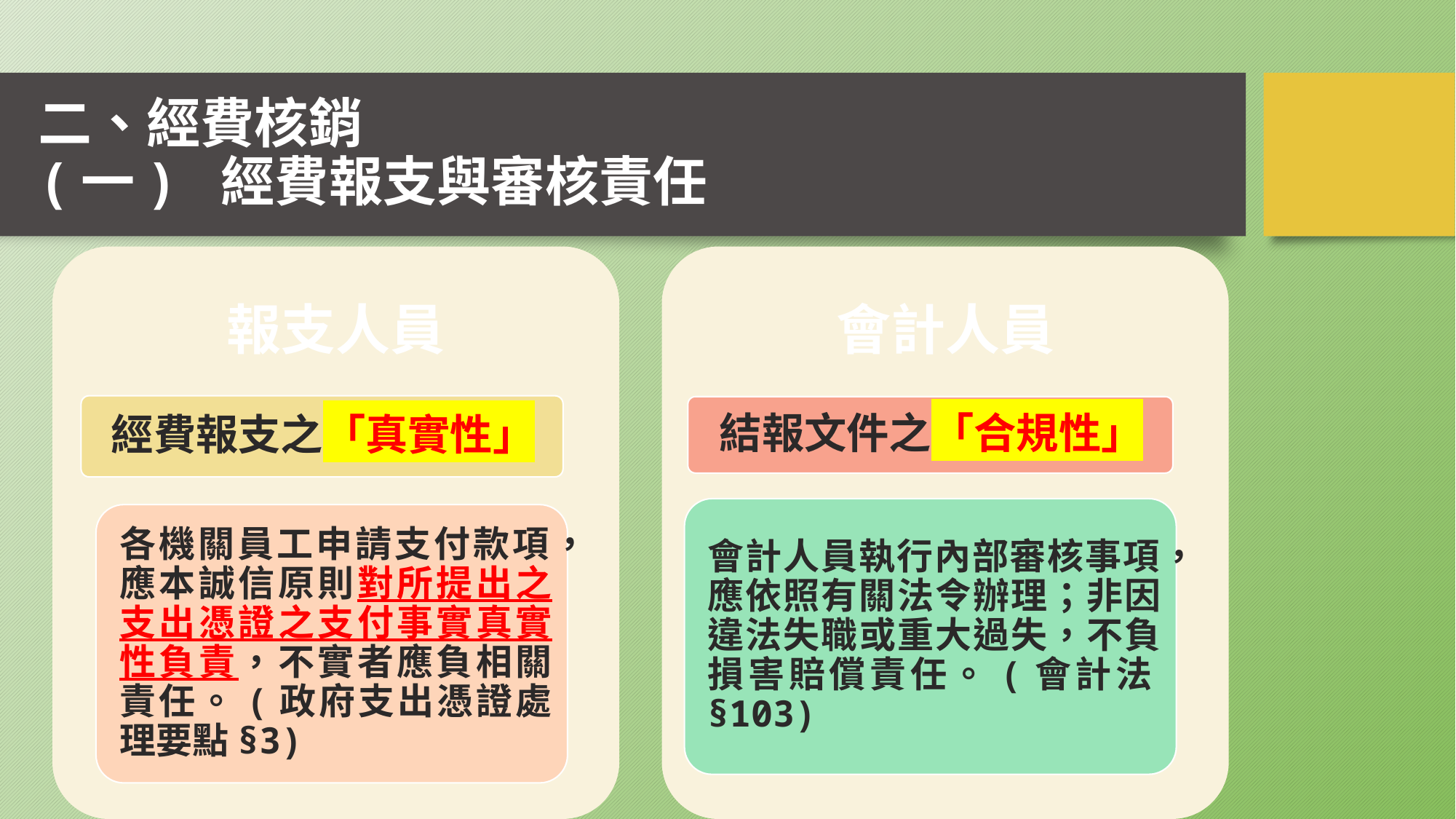

# 二、經費核銷 (一) 經費報支與審核責任
報支人員
經費報支之「真實性」
各機關員工申請支付款項，應本誠信原則對所提出之支出憑證之支付事實真實性負責，不實者應負相關責任。(政府支出憑證處理要點§3)
會計人員
結報文件之「合規性」
會計人員執行內部審核事項，應依照有關法令辦理；非因違法失職或重大過失，不負損害賠償責任。(會計法§103)